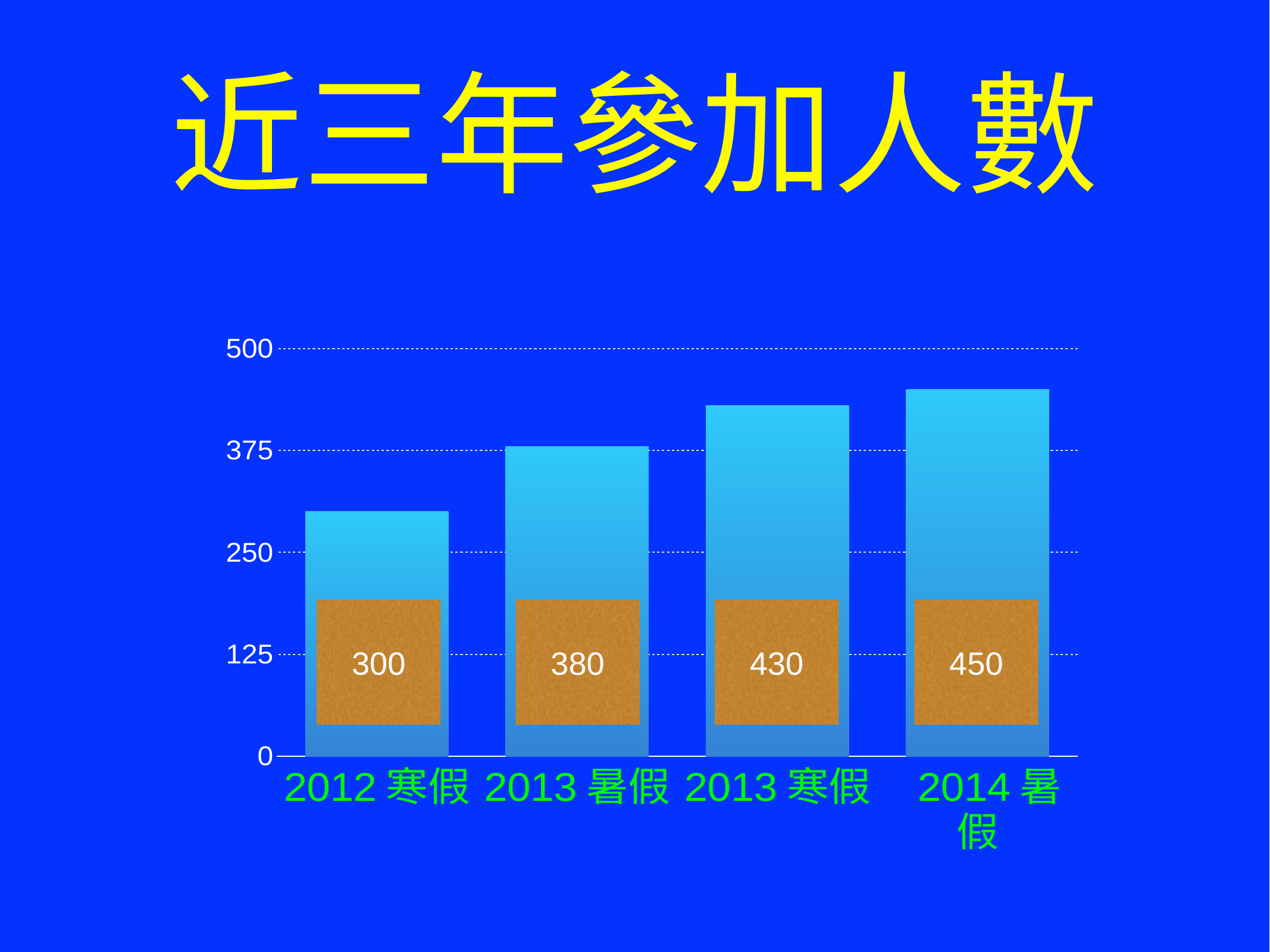

# 近三年參加人數

[unsupported chart]

300
380
430
450